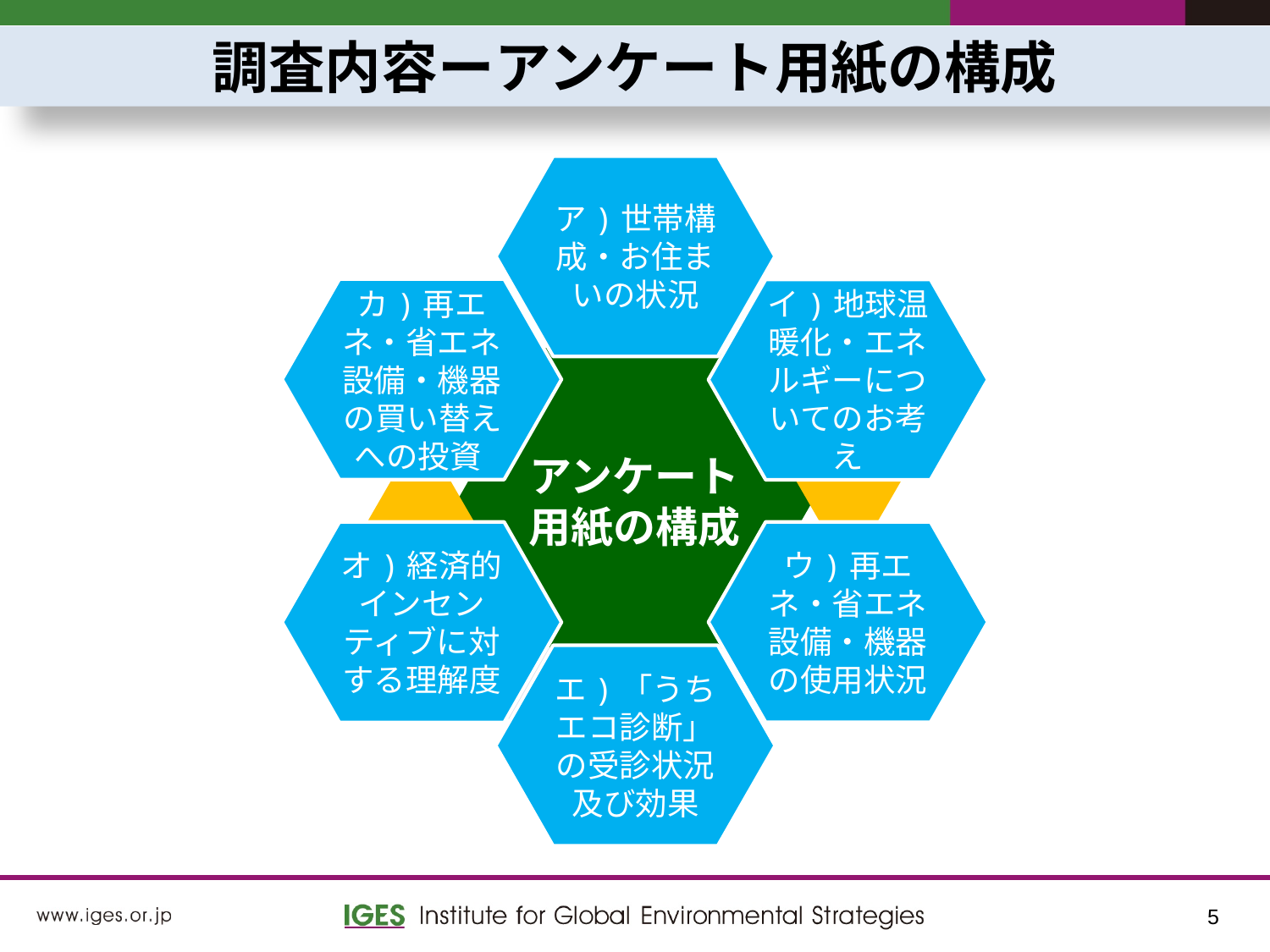

調査内容ーアンケート用紙の構成
アンケート用紙の構成
ア)世帯構成・お住まいの状況
イ)地球温暖化・エネルギーについてのお考え
ウ)再エネ・省エネ設備・機器の使用状況
エ)「うちエコ診断」の受診状況及び効果
オ)経済的インセンティブに対する理解度
カ)再エネ・省エネ設備・機器の買い替えへの投資